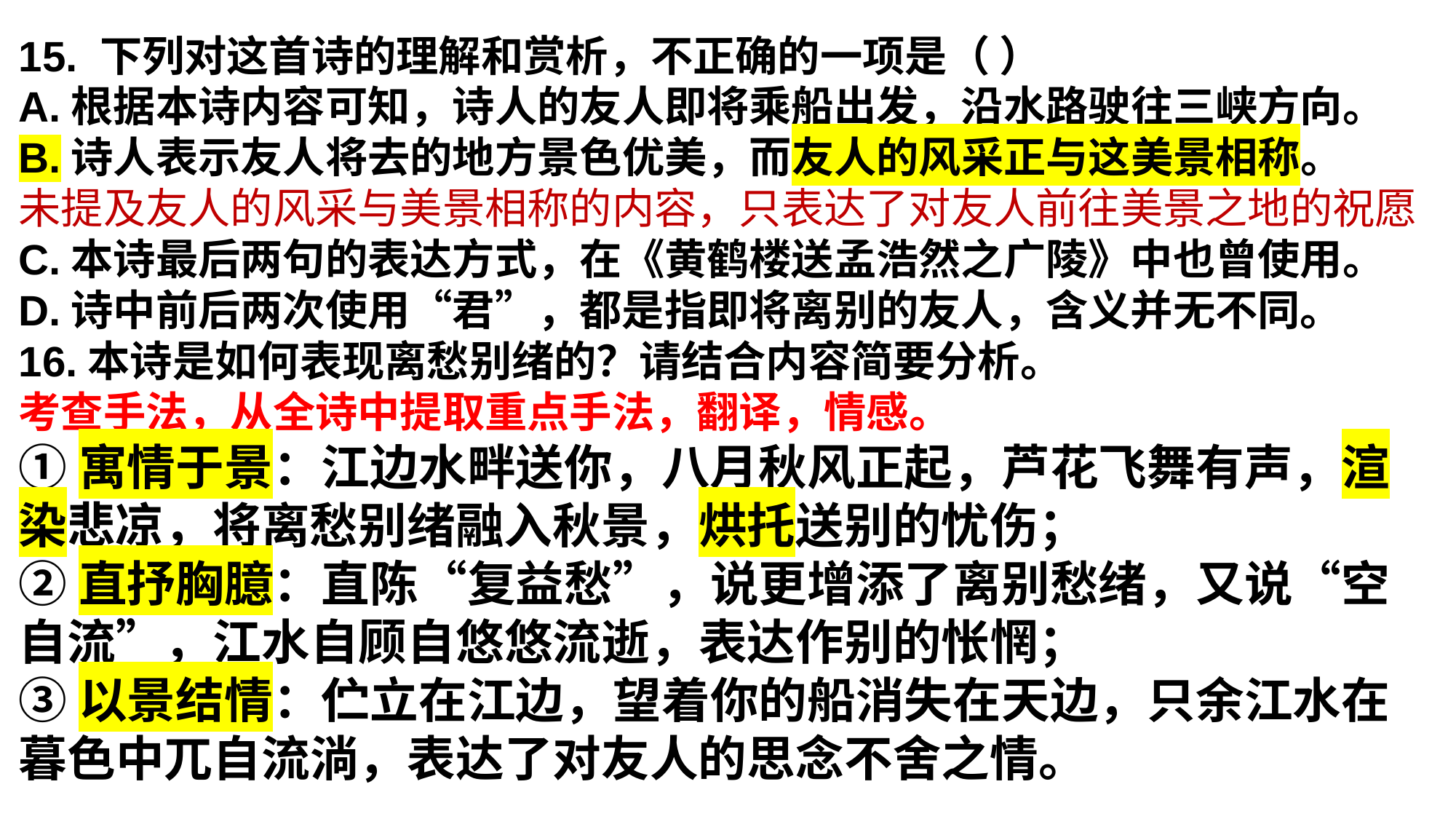

15. 下列对这首诗的理解和赏析，不正确的一项是（ ）
A.根据本诗内容可知，诗人的友人即将乘船出发，沿水路驶往三峡方向。
B.诗人表示友人将去的地方景色优美，而友人的风采正与这美景相称。
未提及友人的风采与美景相称的内容，只表达了对友人前往美景之地的祝愿
C.本诗最后两句的表达方式，在《黄鹤楼送孟浩然之广陵》中也曾使用。
D.诗中前后两次使用“君”，都是指即将离别的友人，含义并无不同。
16.本诗是如何表现离愁别绪的？请结合内容简要分析。
考查手法，从全诗中提取重点手法，翻译，情感。
①寓情于景：江边水畔送你，八月秋风正起，芦花飞舞有声，渲染悲凉，将离愁别绪融入秋景，烘托送别的忧伤；
②直抒胸臆：直陈“复益愁”，说更增添了离别愁绪，又说“空自流”，江水自顾自悠悠流逝，表达作别的怅惘；
③以景结情：伫立在江边，望着你的船消失在天边，只余江水在暮色中兀自流淌，表达了对友人的思念不舍之情。